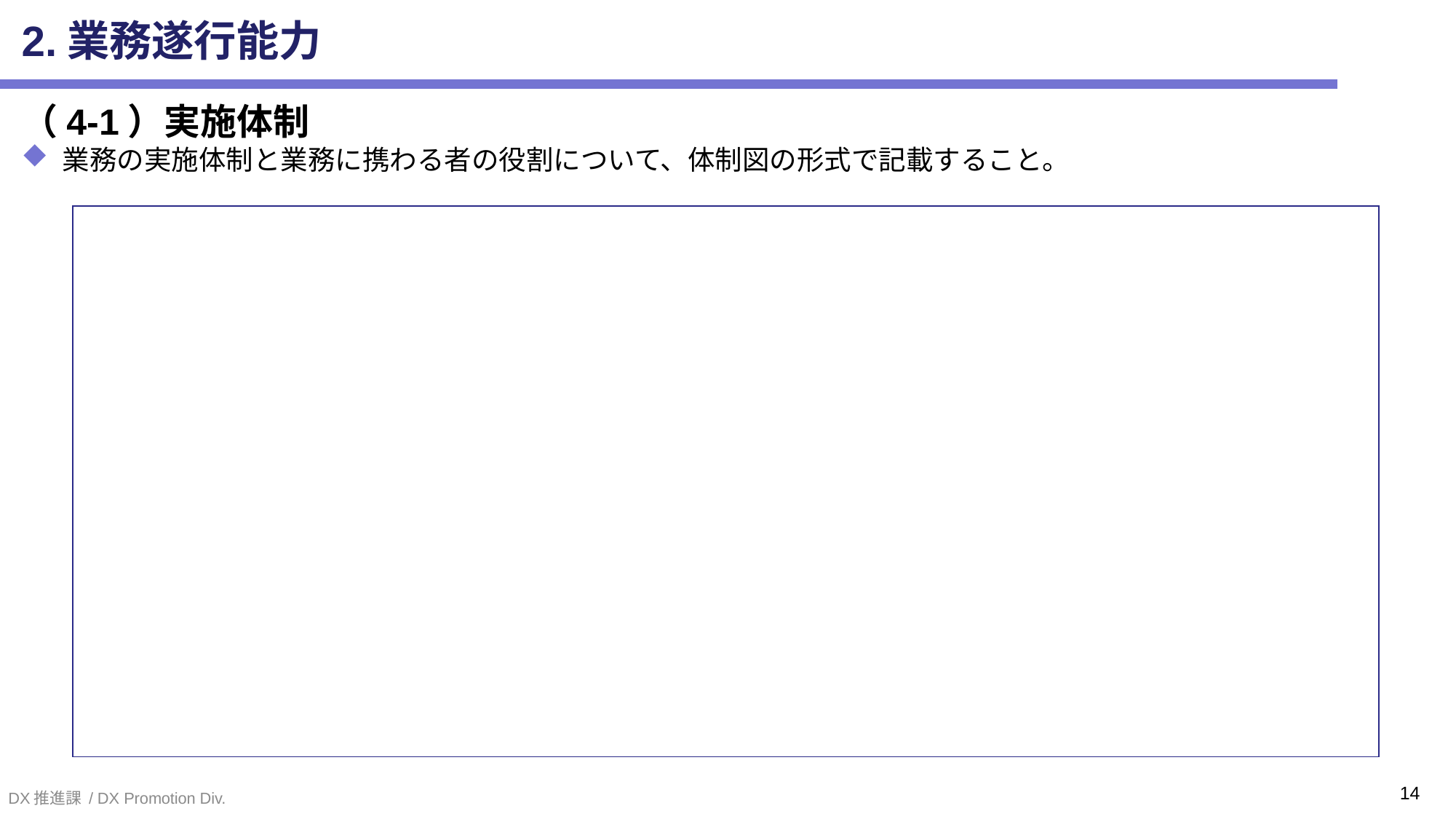

# 2.業務遂行能力
（4-1）実施体制
業務の実施体制と業務に携わる者の役割について、体制図の形式で記載すること。
|  |
| --- |
DX推進課 / DX Promotion Div.
14